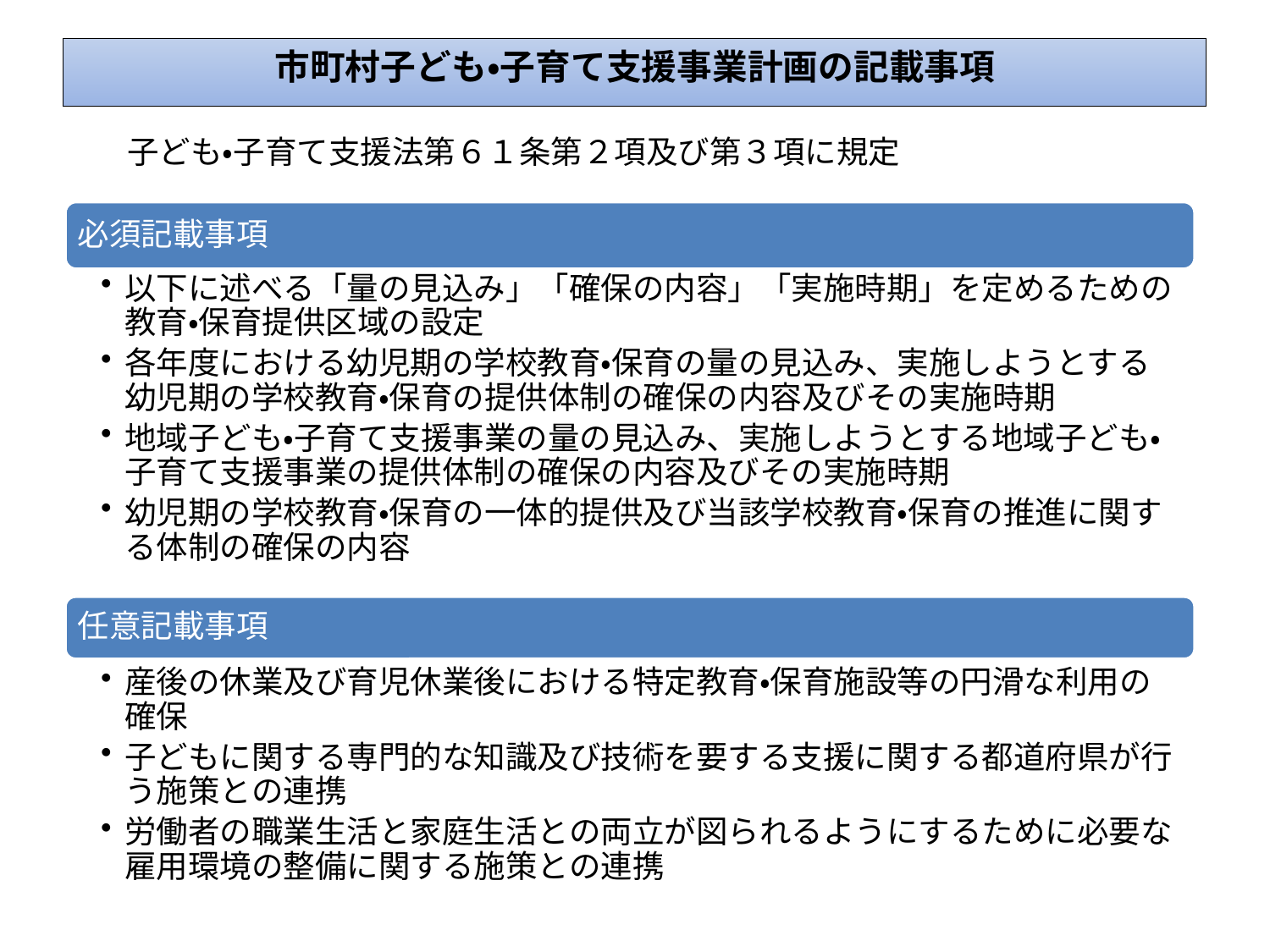

市町村子ども・子育て支援事業計画の記載事項
子ども・子育て支援法第６１条第２項及び第３項に規定
必須記載事項
以下に述べる「量の見込み」「確保の内容」「実施時期」を定めるための教育・保育提供区域の設定
各年度における幼児期の学校教育・保育の量の見込み、実施しようとする幼児期の学校教育・保育の提供体制の確保の内容及びその実施時期
地域子ども・子育て支援事業の量の見込み、実施しようとする地域子ども・子育て支援事業の提供体制の確保の内容及びその実施時期
幼児期の学校教育・保育の一体的提供及び当該学校教育・保育の推進に関する体制の確保の内容
任意記載事項
産後の休業及び育児休業後における特定教育・保育施設等の円滑な利用の確保
子どもに関する専門的な知識及び技術を要する支援に関する都道府県が行う施策との連携
労働者の職業生活と家庭生活との両立が図られるようにするために必要な雇用環境の整備に関する施策との連携